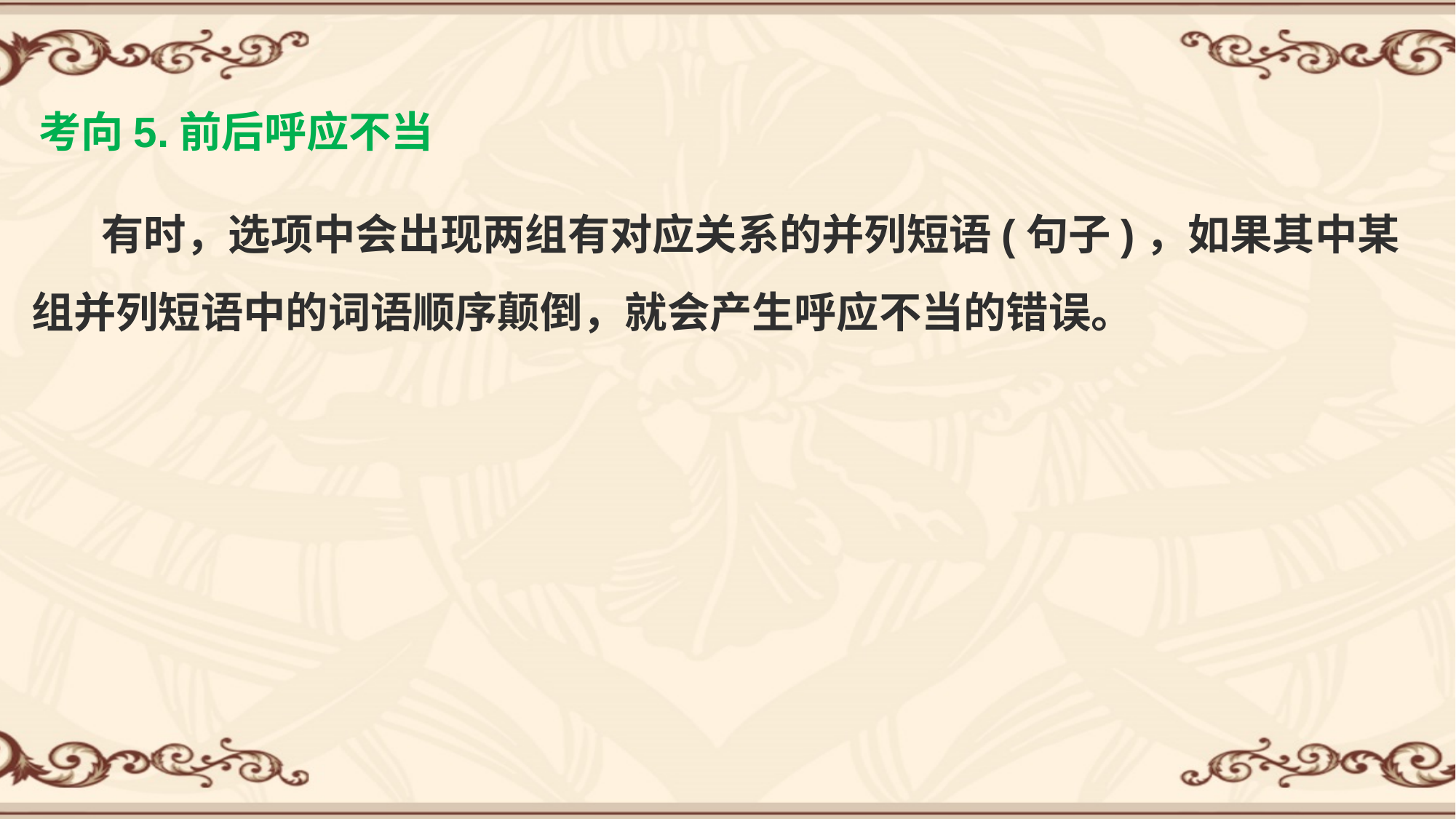

考向5.前后呼应不当
      有时，选项中会出现两组有对应关系的并列短语(句子)，如果其中某组并列短语中的词语顺序颠倒，就会产生呼应不当的错误。